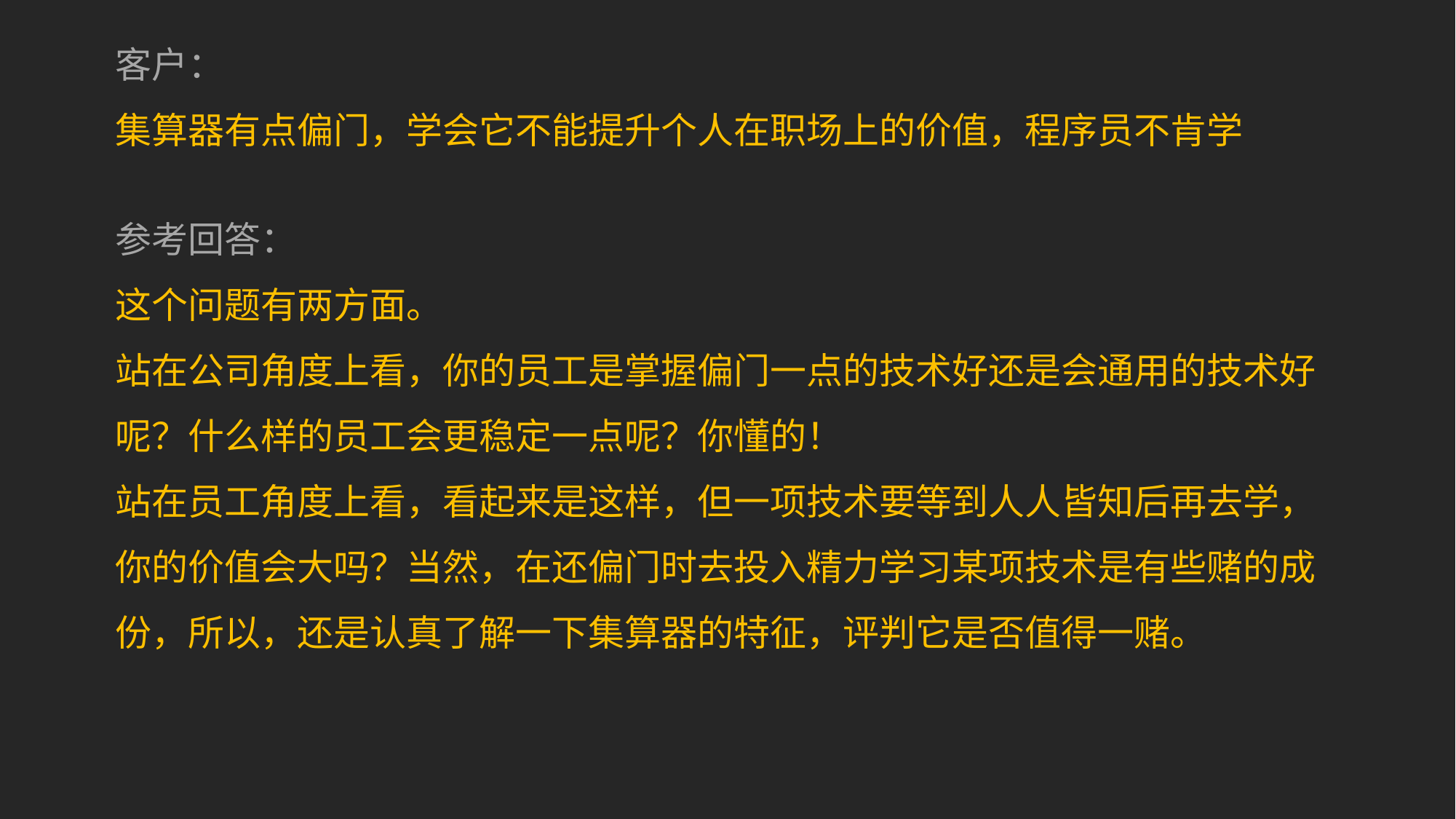

客户：
集算器有点偏门，学会它不能提升个人在职场上的价值，程序员不肯学

参考回答：
这个问题有两方面。
站在公司角度上看，你的员工是掌握偏门一点的技术好还是会通用的技术好呢？什么样的员工会更稳定一点呢？你懂的！
站在员工角度上看，看起来是这样，但一项技术要等到人人皆知后再去学，你的价值会大吗？当然，在还偏门时去投入精力学习某项技术是有些赌的成份，所以，还是认真了解一下集算器的特征，评判它是否值得一赌。